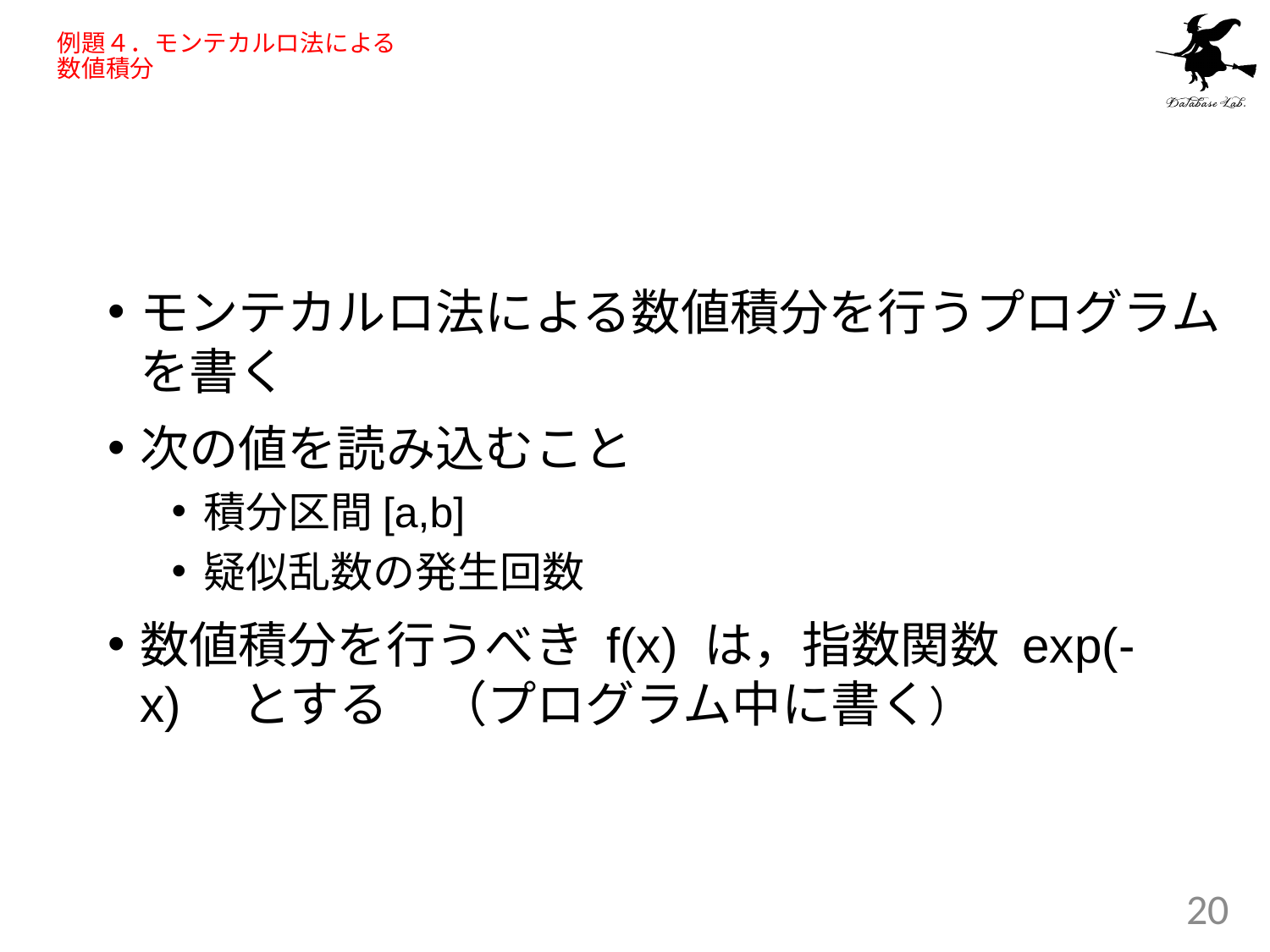

# 例題４．モンテカルロ法による 数値積分
モンテカルロ法による数値積分を行うプログラムを書く
次の値を読み込むこと
積分区間[a,b]
疑似乱数の発生回数
数値積分を行うべき f(x) は，指数関数 exp(-x)　とする　（プログラム中に書く）

20